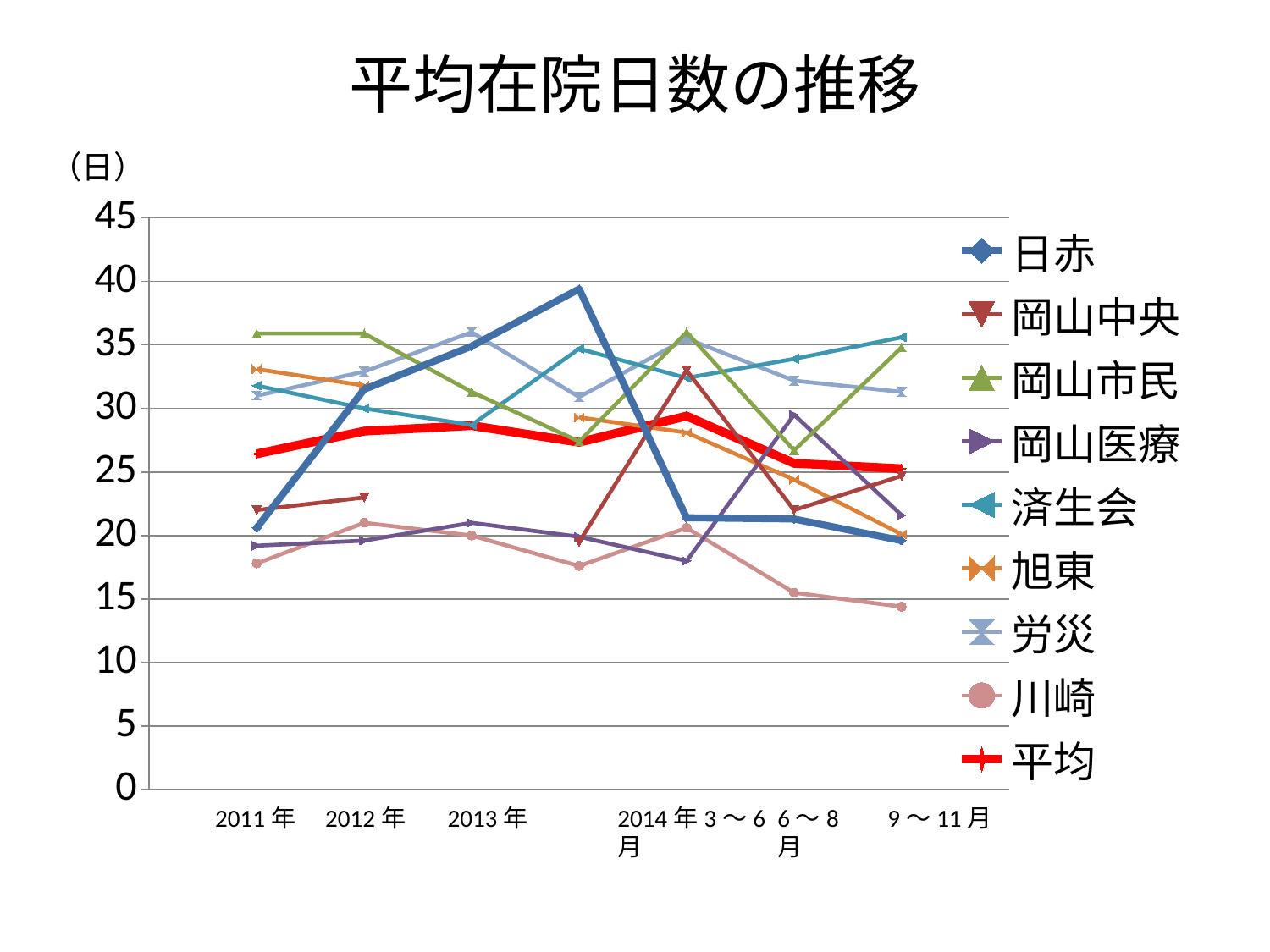

平均在院日数の推移
（日）

### Chart

| Category | 日赤 | 岡山中央 | 岡山市民 | 岡山医療 | 済生会 | 旭東 | 労災 | 川崎 | 平均 |
|---|---|---|---|---|---|---|---|---|---|
2011年
2012年
2013年
2014年3〜6月
6〜8月
9〜11月